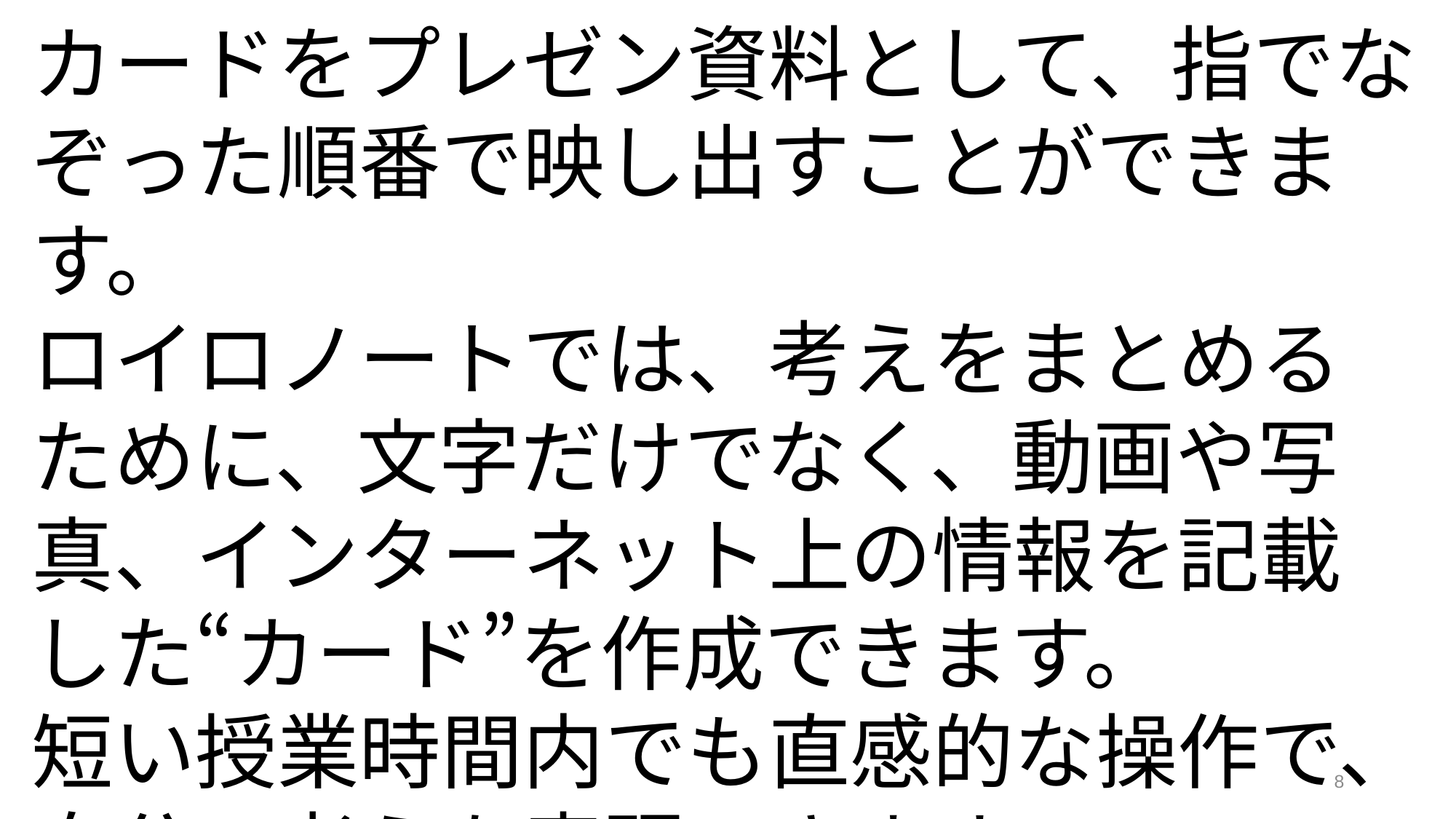

カードをプレゼン資料として、指でなぞった順番で映し出すことができます。
ロイロノートでは、考えをまとめるために、文字だけでなく、動画や写真、インターネット上の情報を記載した“カード”を作成できます。
短い授業時間内でも直感的な操作で、自分の考えを表現できます。
8